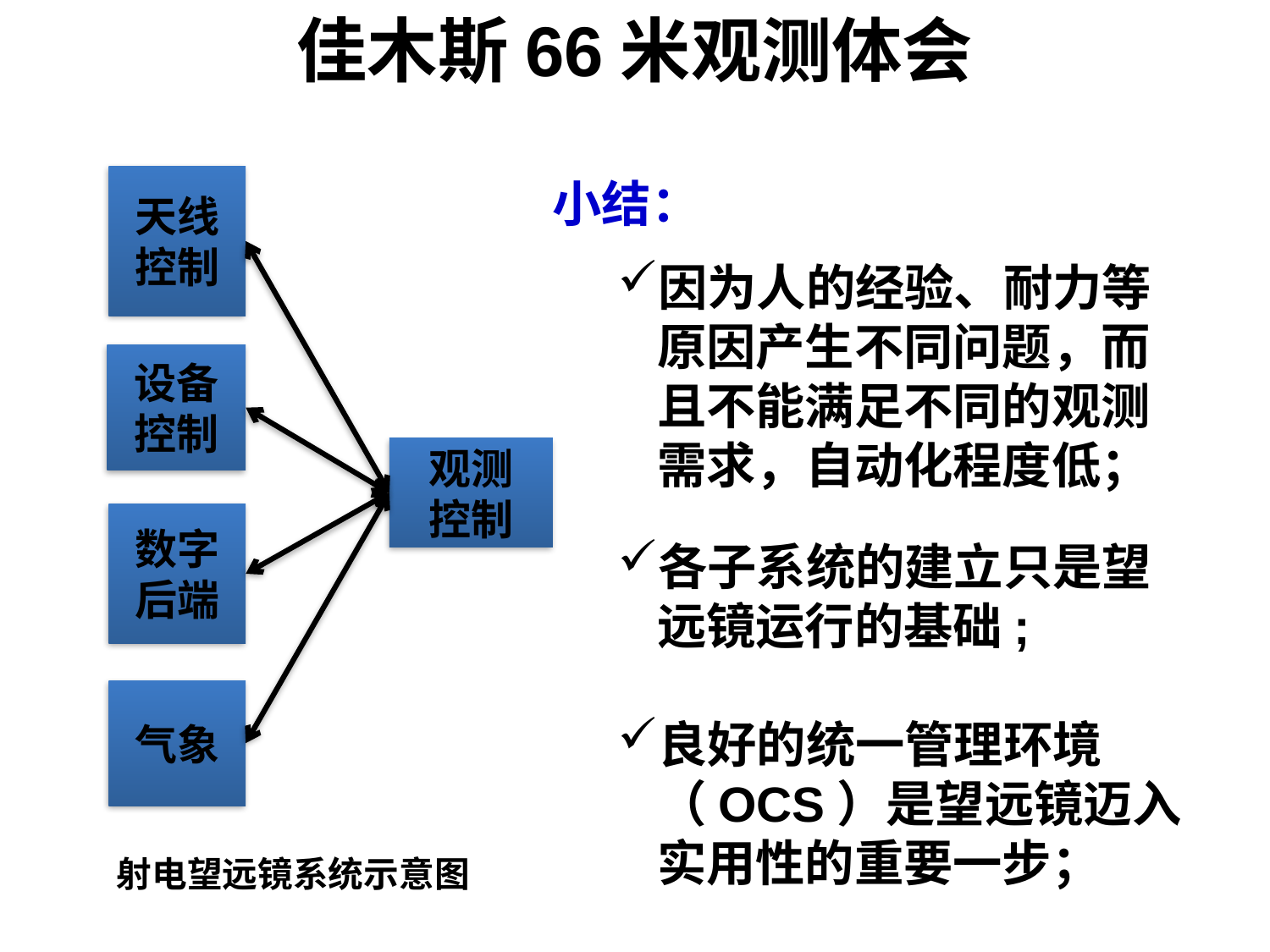

佳木斯66米观测体会
天线
控制
设备
控制
观测
控制
数字
后端
气象
小结：

因为人的经验、耐力等原因产生不同问题，而且不能满足不同的观测需求，自动化程度低；

各子系统的建立只是望远镜运行的基础;

良好的统一管理环境（OCS）是望远镜迈入实用性的重要一步；
          射电望远镜系统示意图